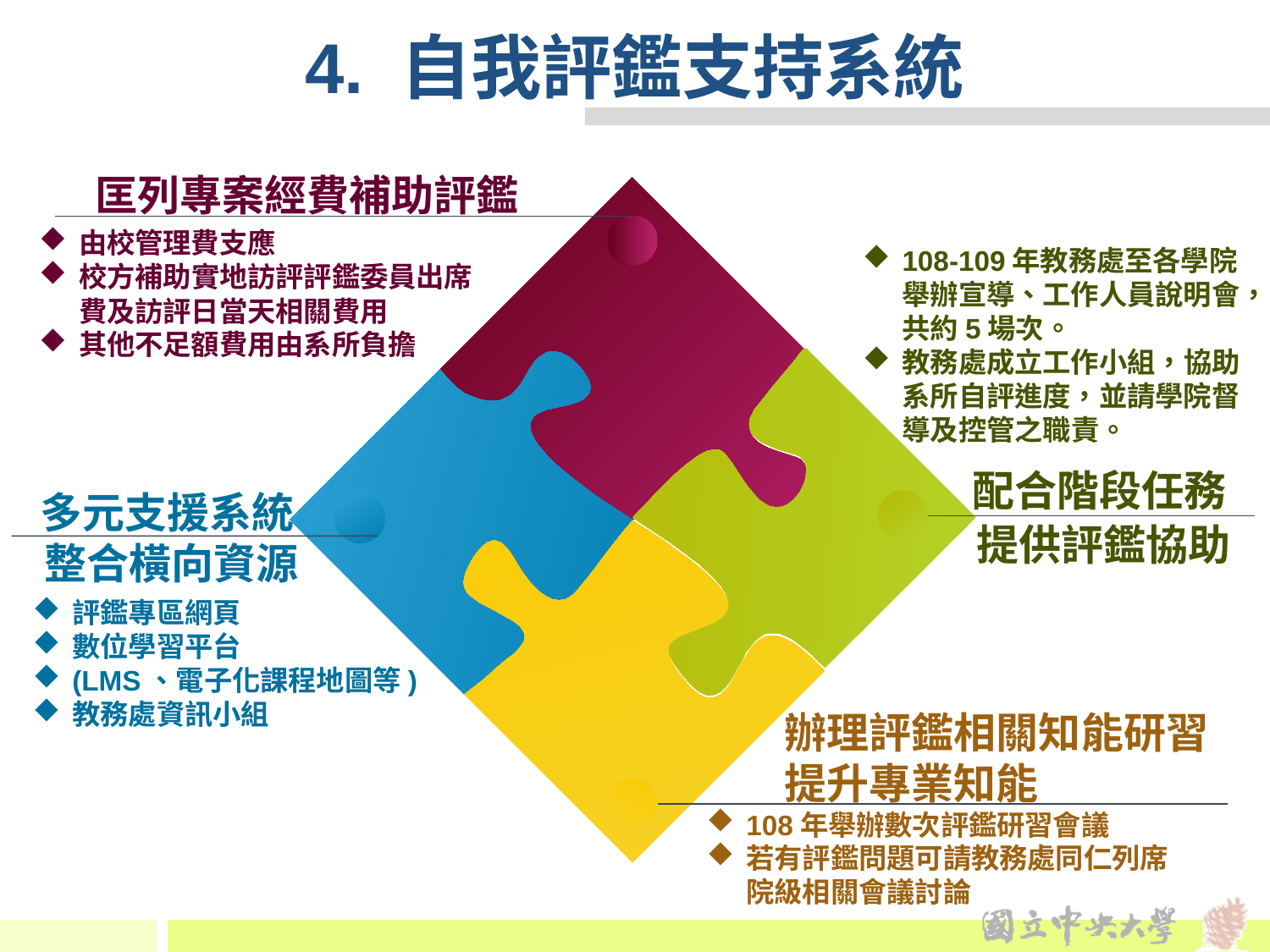

# 4. 自我評鑑支持系統
匡列專案經費補助評鑑

由校管理費支應
校方補助實地訪評評鑑委員出席費及訪評日當天相關費用
其他不足額費用由系所負擔

108-109年教務處至各學院舉辦宣導、工作人員說明會，共約5場次。
教務處成立工作小組，協助系所自評進度，並請學院督導及控管之職責。

多元支援系統

整合橫向資源

配合階段任務

提供評鑑協助

辦理評鑑相關知能研習
提升專業知能

評鑑專區網頁
數位學習平台
(LMS、電子化課程地圖等)
教務處資訊小組
108年舉辦數次評鑑研習會議
若有評鑑問題可請教務處同仁列席院級相關會議討論